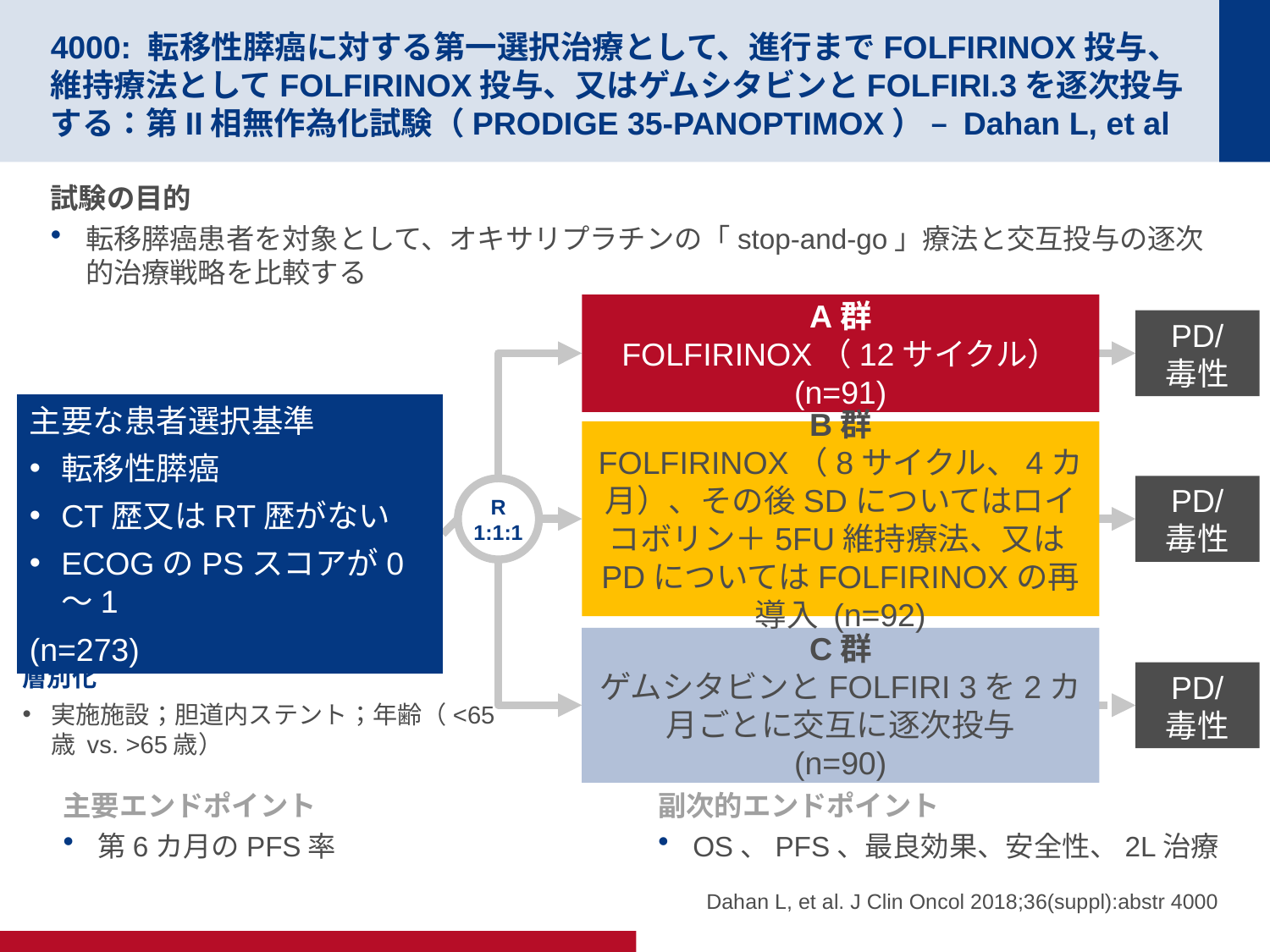

# 4000: 転移性膵癌に対する第一選択治療として、進行までFOLFIRINOX投与、維持療法としてFOLFIRINOX投与、又はゲムシタビンとFOLFIRI.3を逐次投与する：第II相無作為化試験（PRODIGE 35-PANOPTIMOX） – Dahan L, et al
試験の目的
転移膵癌患者を対象として、オキサリプラチンの「stop-and-go」療法と交互投与の逐次的治療戦略を比較する
A群
FOLFIRINOX（12サイクル）
(n=91)
PD/
毒性
主要な患者選択基準
転移性膵癌
CT歴又はRT歴がない
ECOGのPSスコアが0～1
(n=273)
B群
FOLFIRINOX（8サイクル、4カ月）、その後SDについてはロイコボリン＋5FU維持療法、又はPDについてはFOLFIRINOXの再導入 (n=92)
PD/
毒性
R
1:1:1
C群
ゲムシタビンとFOLFIRI 3を2カ月ごとに交互に逐次投与
(n=90)
層別化
実施施設；胆道内ステント；年齢（<65歳 vs. >65歳）
PD/
毒性
主要エンドポイント
第6カ月のPFS率
副次的エンドポイント
OS、PFS、最良効果、安全性、2L治療
Dahan L, et al. J Clin Oncol 2018;36(suppl):abstr 4000